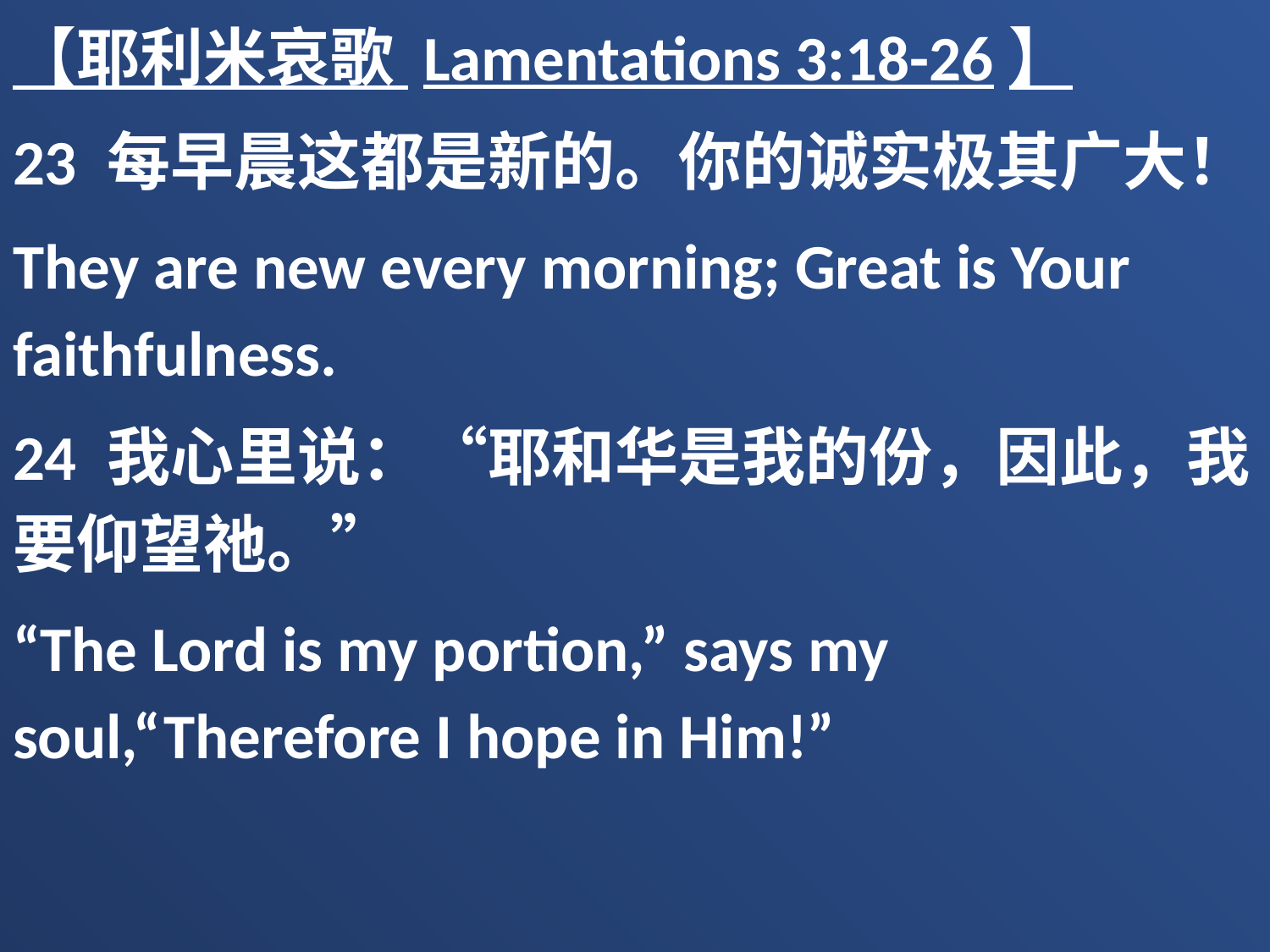

【耶利米哀歌 Lamentations 3:18-26】
23 每早晨这都是新的。你的诚实极其广大！
They are new every morning; Great is Your faithfulness.
24 我心里说：“耶和华是我的份，因此，我要仰望祂。”
“The Lord is my portion,” says my soul,“Therefore I hope in Him!”